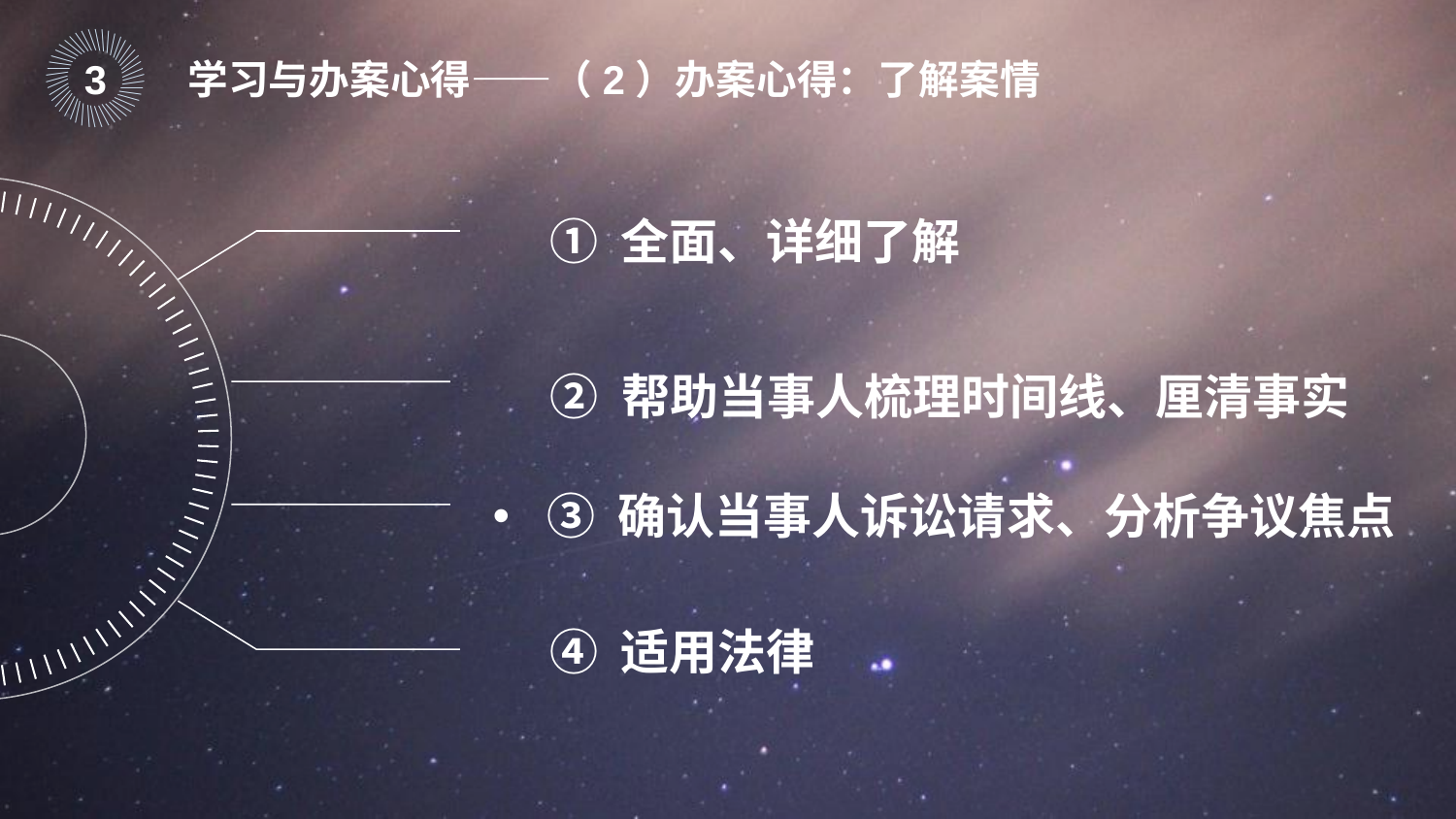

｜
｜
｜
｜
｜
｜
｜
｜
｜
｜
｜
｜
｜
｜
｜
｜
｜
｜
｜
｜
｜
｜
｜
｜
｜
｜
｜
｜
｜
｜
｜
｜
｜
｜
｜
｜
｜
｜
｜
｜
｜
｜
｜
｜
｜
｜
3
学习与办案心得——（2）办案心得：了解案情

① 全面、详细了解

② 帮助当事人梳理时间线、厘清事实

③ 确认当事人诉讼请求、分析争议焦点

④ 适用法律